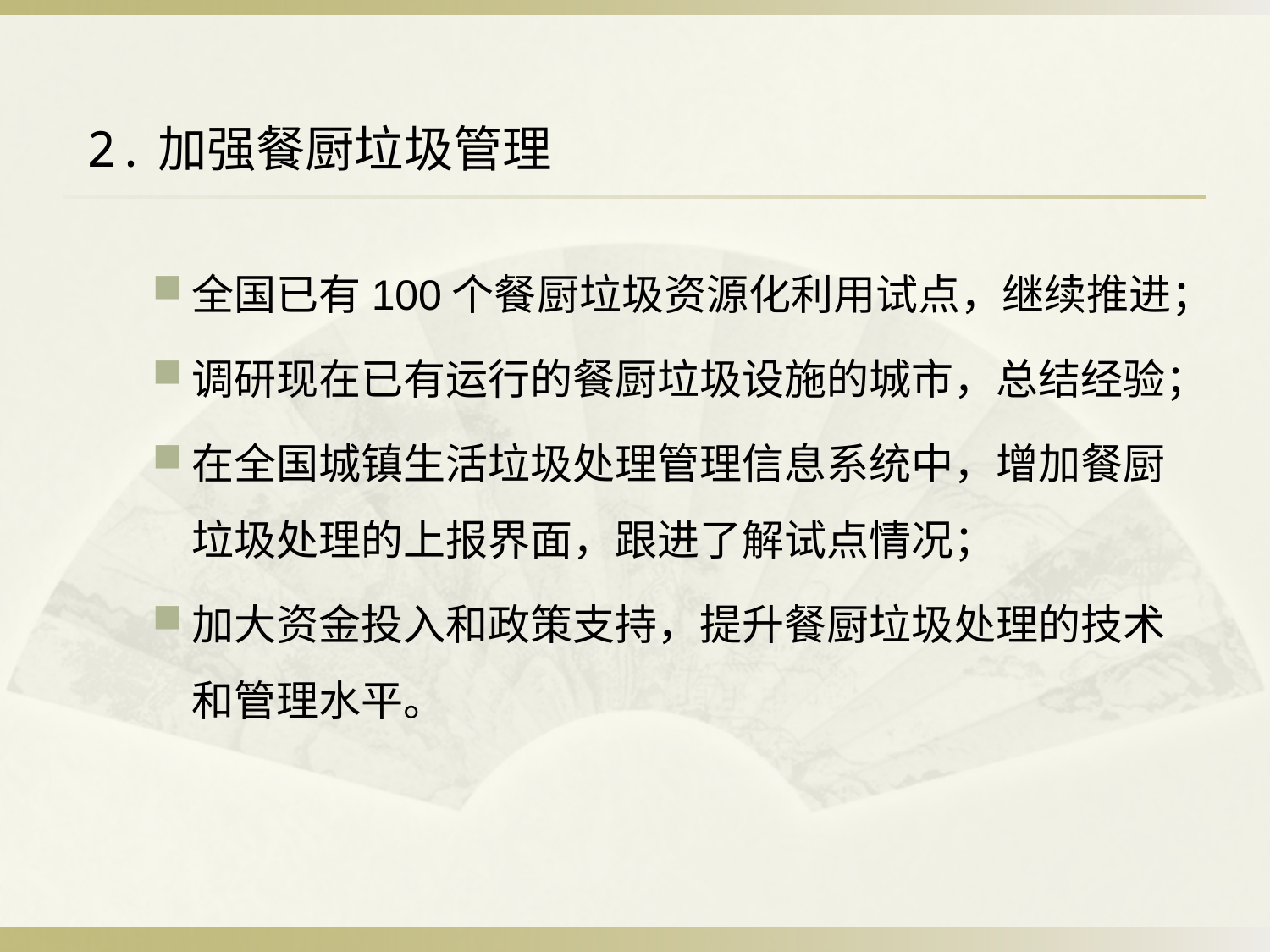

2.加强餐厨垃圾管理
全国已有100个餐厨垃圾资源化利用试点，继续推进；
调研现在已有运行的餐厨垃圾设施的城市，总结经验；
在全国城镇生活垃圾处理管理信息系统中，增加餐厨垃圾处理的上报界面，跟进了解试点情况；
加大资金投入和政策支持，提升餐厨垃圾处理的技术和管理水平。